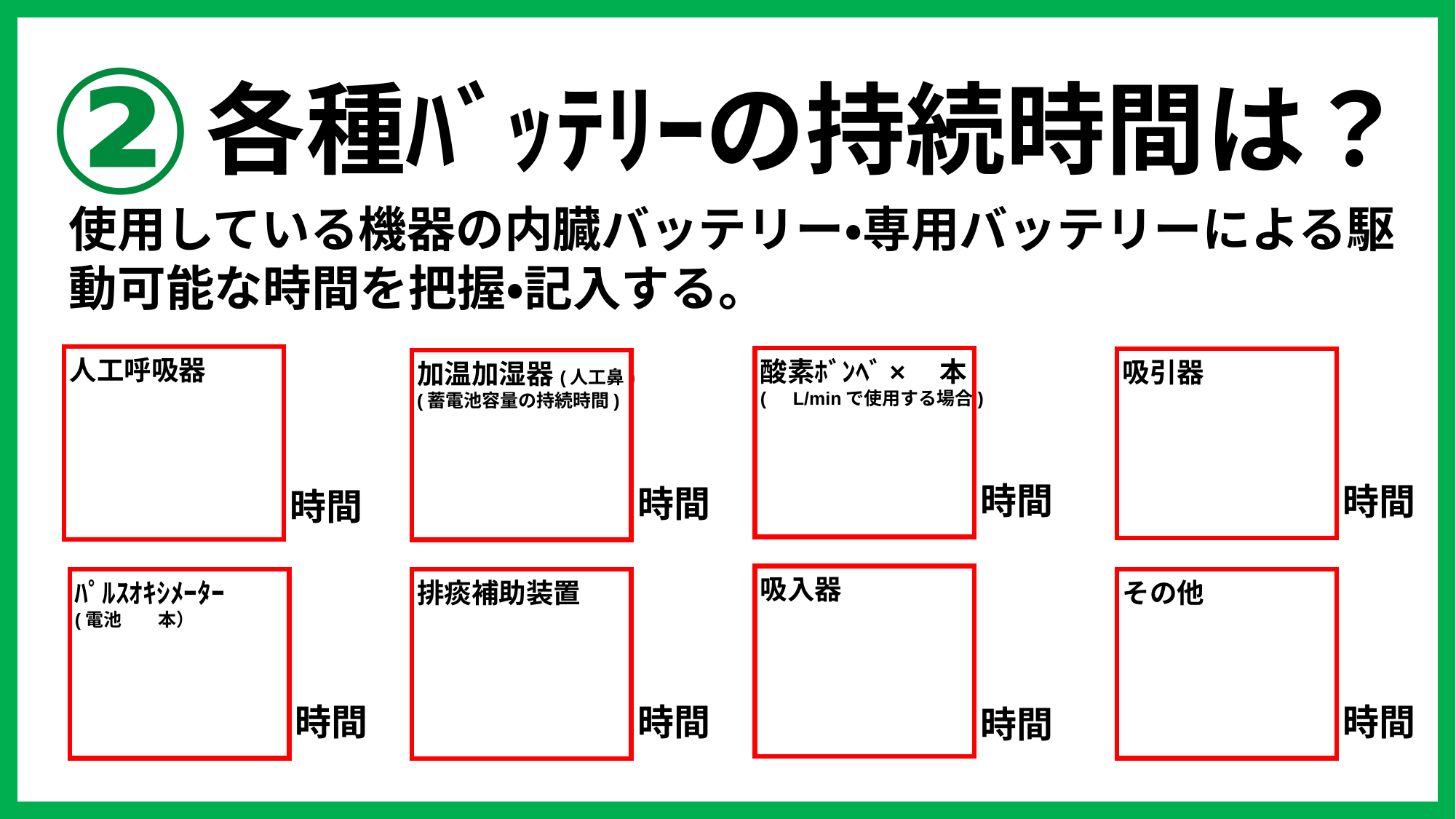

②
各種ﾊﾞｯﾃﾘｰの持続時間は？
使用している機器の内臓バッテリー・専用バッテリーによる駆動可能な時間を把握・記入する。

人工呼吸器
時間

酸素ﾎﾞﾝﾍﾞ×　本
(　L/minで使用する場合)
時間

吸引器
時間

加温加湿器(人工鼻)
(蓄電池容量の持続時間)
時間

吸入器
時間

ﾊﾟﾙｽｵｷｼﾒｰﾀｰ
(電池　　本）
時間

その他
時間

排痰補助装置
時間